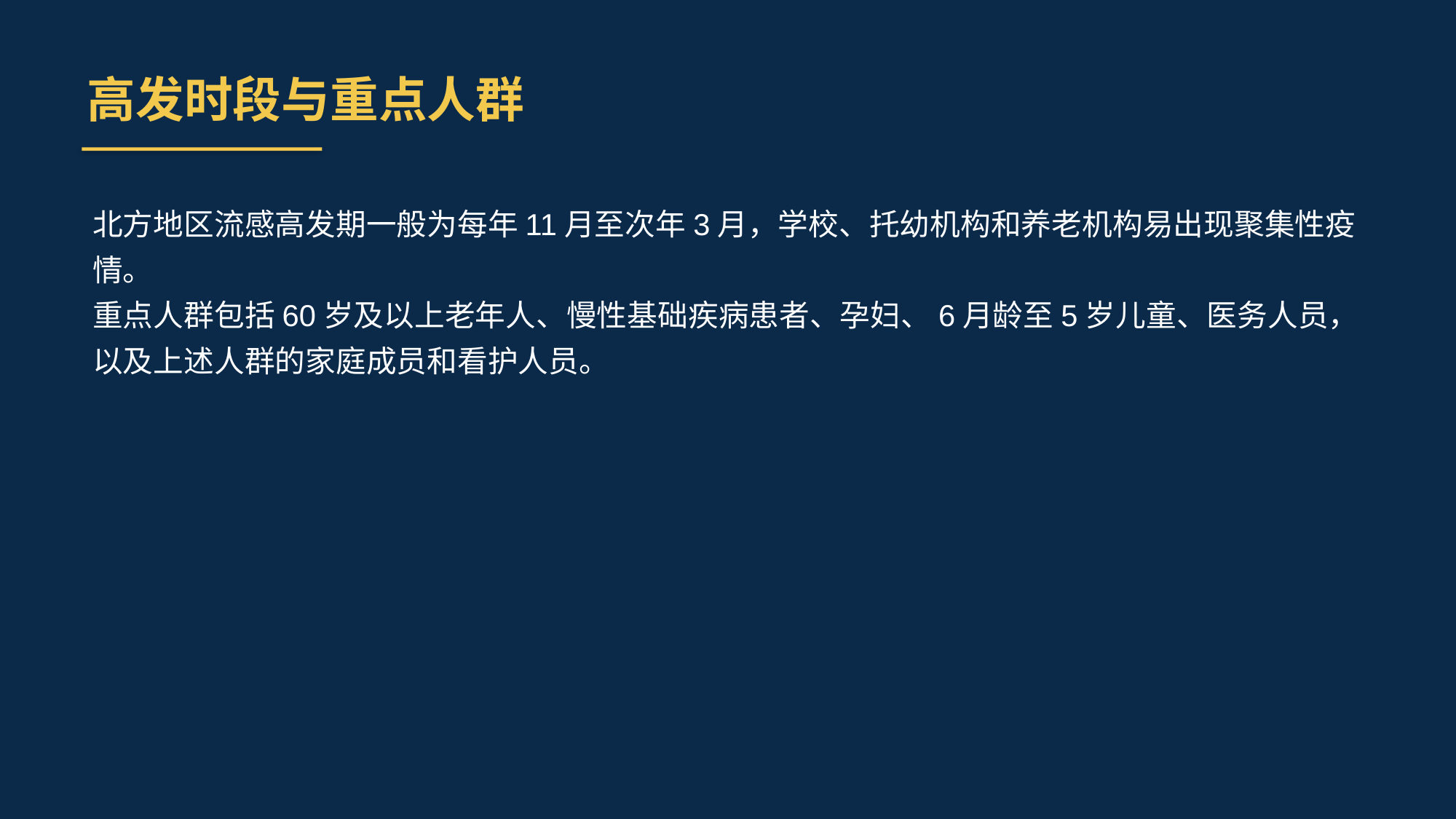

高发时段与重点人群

北方地区流感高发期一般为每年11月至次年3月，学校、托幼机构和养老机构易出现聚集性疫情。
重点人群包括60岁及以上老年人、慢性基础疾病患者、孕妇、6月龄至5岁儿童、医务人员，以及上述人群的家庭成员和看护人员。